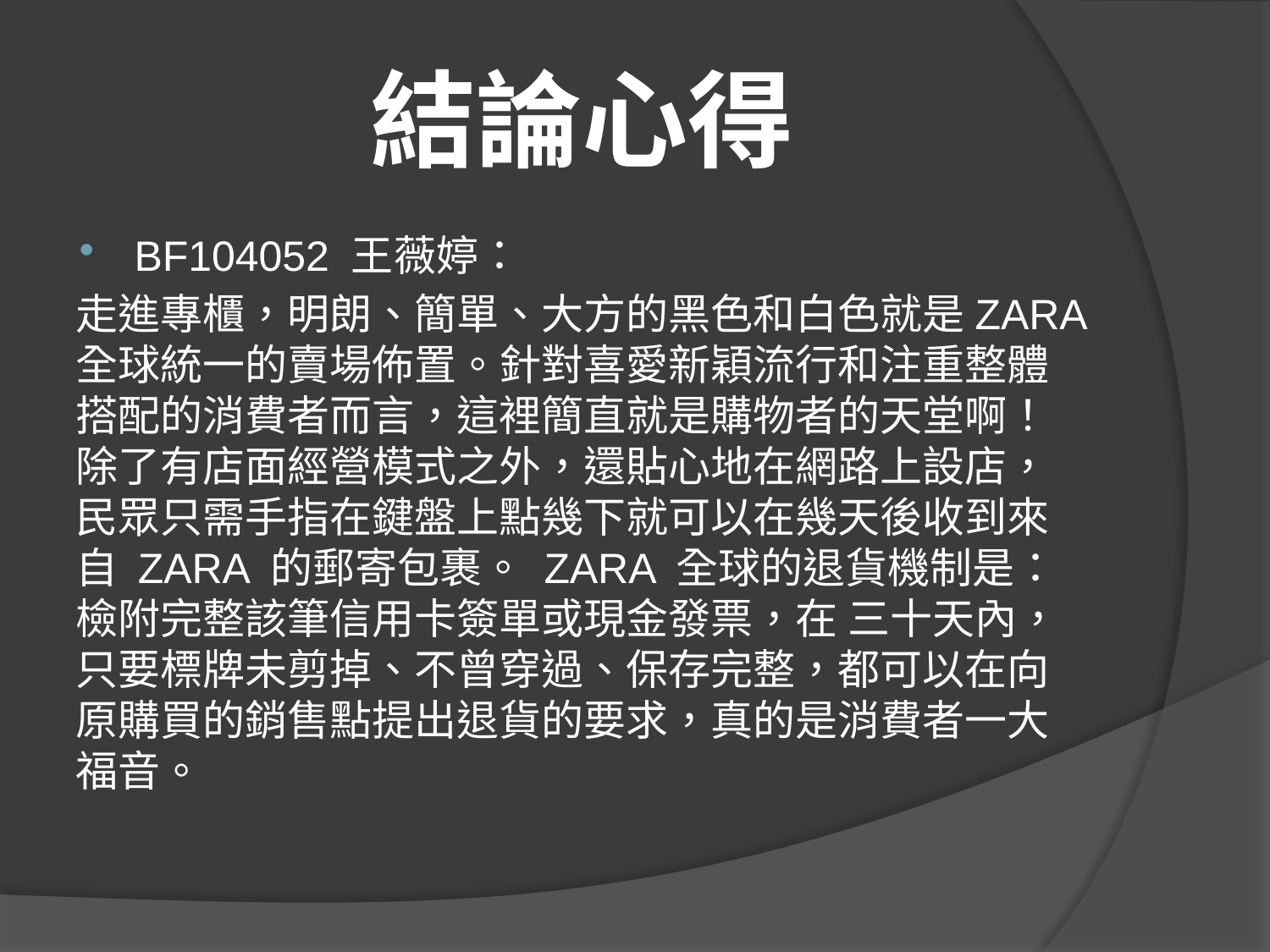

# 結論心得
BF104052 王薇婷：
走進專櫃，明朗、簡單、大方的黑色和白色就是ZARA 全球統一的賣場佈置。針對喜愛新穎流行和注重整體搭配的消費者而言，這裡簡直就是購物者的天堂啊！除了有店面經營模式之外，還貼心地在網路上設店，民眾只需手指在鍵盤上點幾下就可以在幾天後收到來自 ZARA 的郵寄包裹。 ZARA 全球的退貨機制是：檢附完整該筆信用卡簽單或現金發票，在 三十天內，只要標牌未剪掉、不曾穿過、保存完整，都可以在向原購買的銷售點提出退貨的要求，真的是消費者一大福音。